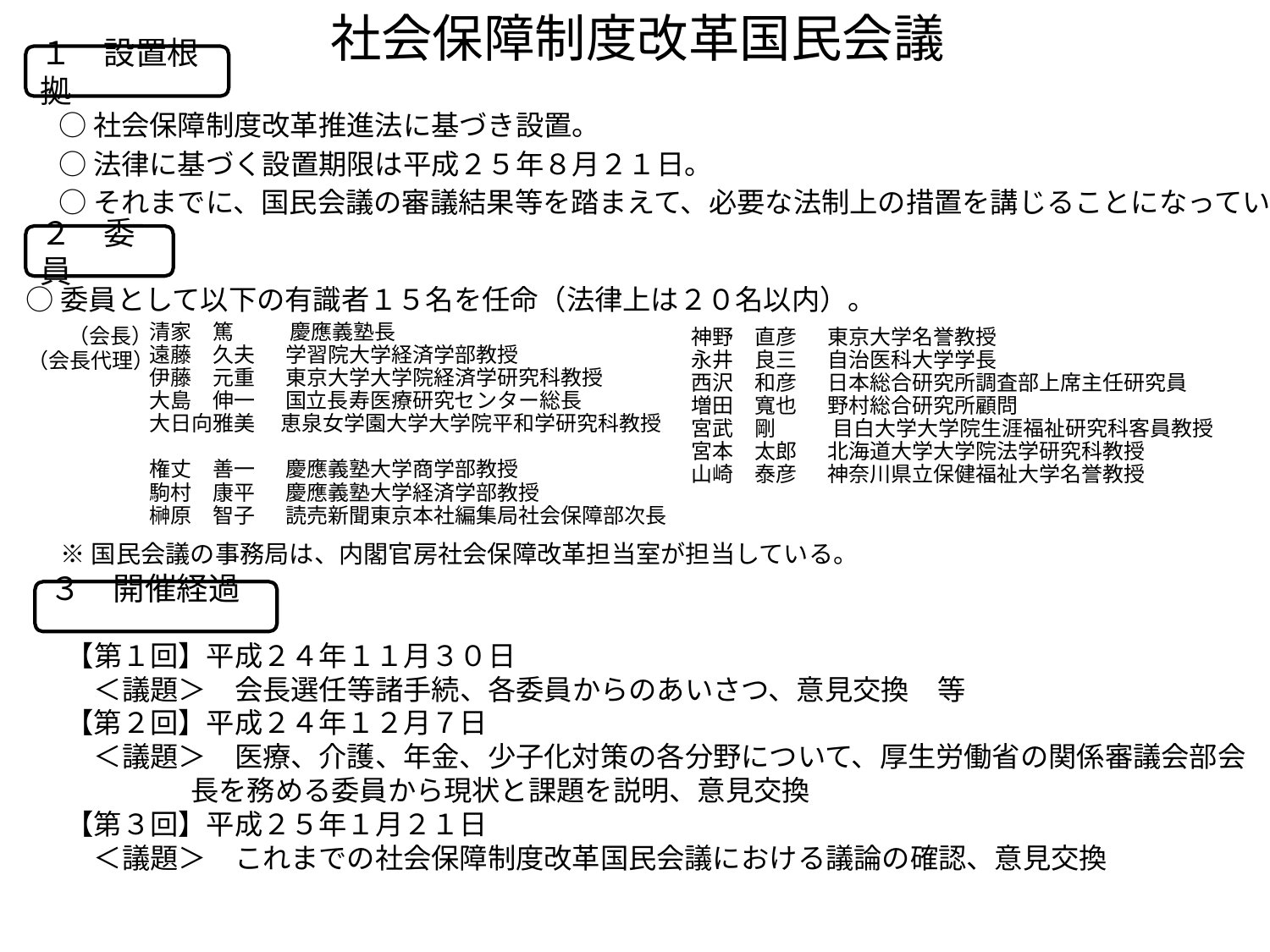

社会保障制度改革国民会議
１　設置根拠
○社会保障制度改革推進法に基づき設置。
○法律に基づく設置期限は平成２５年８月２１日。
○それまでに、国民会議の審議結果等を踏まえて、必要な法制上の措置を講じることになっている。
２　委員
○委員として以下の有識者１５名を任命（法律上は２０名以内）。
清家　篤　 　  慶應義塾長
遠藤　久夫 　 学習院大学経済学部教授
伊藤　元重 　 東京大学大学院経済学研究科教授
大島　伸一 　 国立長寿医療研究センター総長
大日向雅美 　恵泉女学園大学大学院平和学研究科教授
権丈　善一 　 慶應義塾大学商学部教授
駒村　康平 　 慶應義塾大学経済学部教授
榊原　智子 　 読売新聞東京本社編集局社会保障部次長
（会長代理）
（会長）
神野　直彦 　 東京大学名誉教授
永井　良三 　 自治医科大学学長
西沢　和彦 　 日本総合研究所調査部上席主任研究員
増田　寬也 　 野村総合研究所顧問
宮武　剛　 　  目白大学大学院生涯福祉研究科客員教授
宮本　太郎 　 北海道大学大学院法学研究科教授
山崎　泰彦 　 神奈川県立保健福祉大学名誉教授
※国民会議の事務局は、内閣官房社会保障改革担当室が担当している。
３　開催経過
【第１回】平成２４年１１月３０日
　＜議題＞　会長選任等諸手続、各委員からのあいさつ、意見交換　等
【第２回】平成２４年１２月７日
　＜議題＞　医療、介護、年金、少子化対策の各分野について、厚生労働省の関係審議会部会長を務める委員から現状と課題を説明、意見交換
【第３回】平成２５年１月２１日
　＜議題＞　これまでの社会保障制度改革国民会議における議論の確認、意見交換